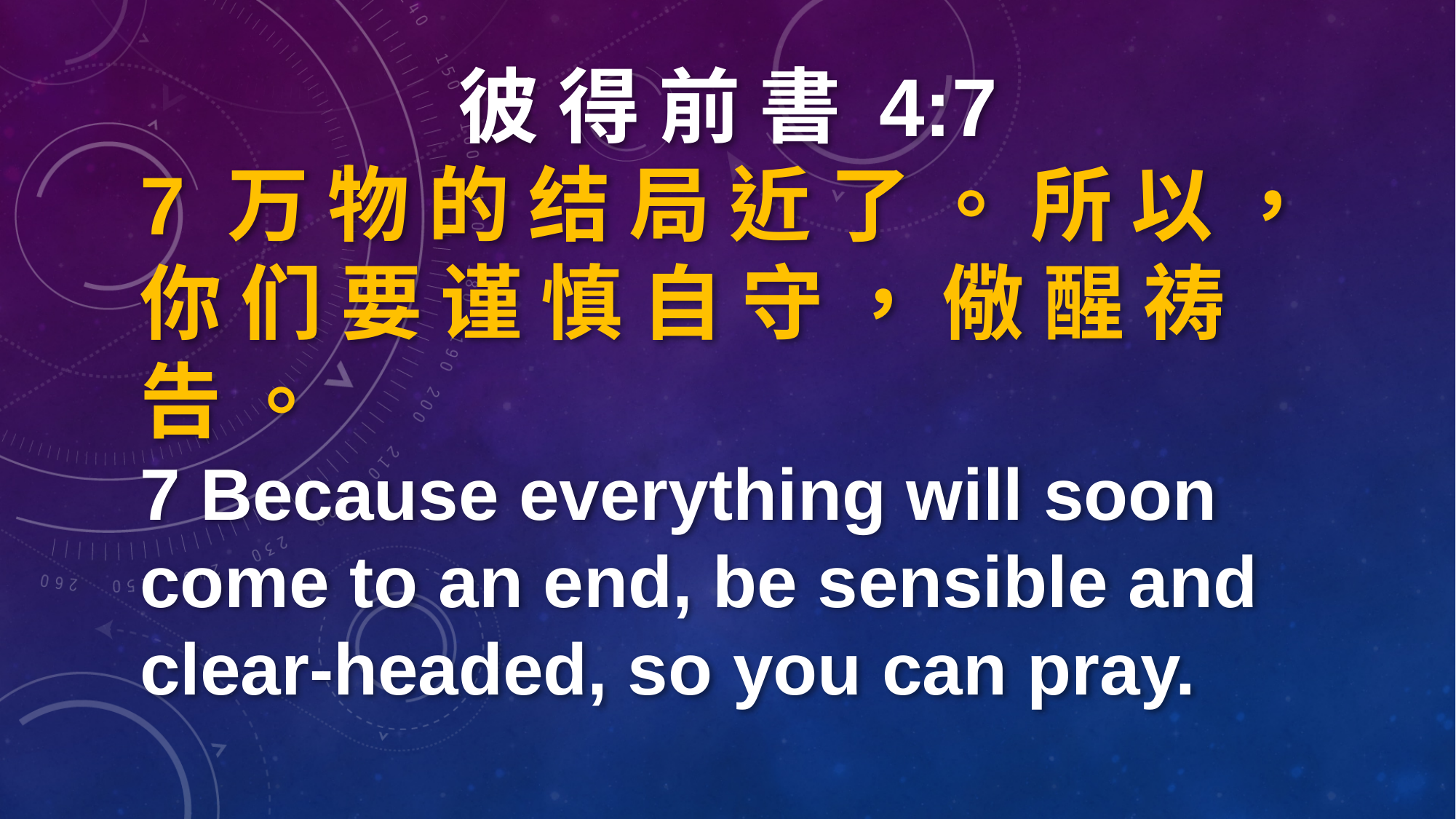

彼 得 前 書 4:7
7 万 物 的 结 局 近 了 。 所 以 ， 你 们 要 谨 慎 自 守 ， 儆 醒 祷 告 。
7 Because everything will soon come to an end, be sensible and clear-headed, so you can pray.